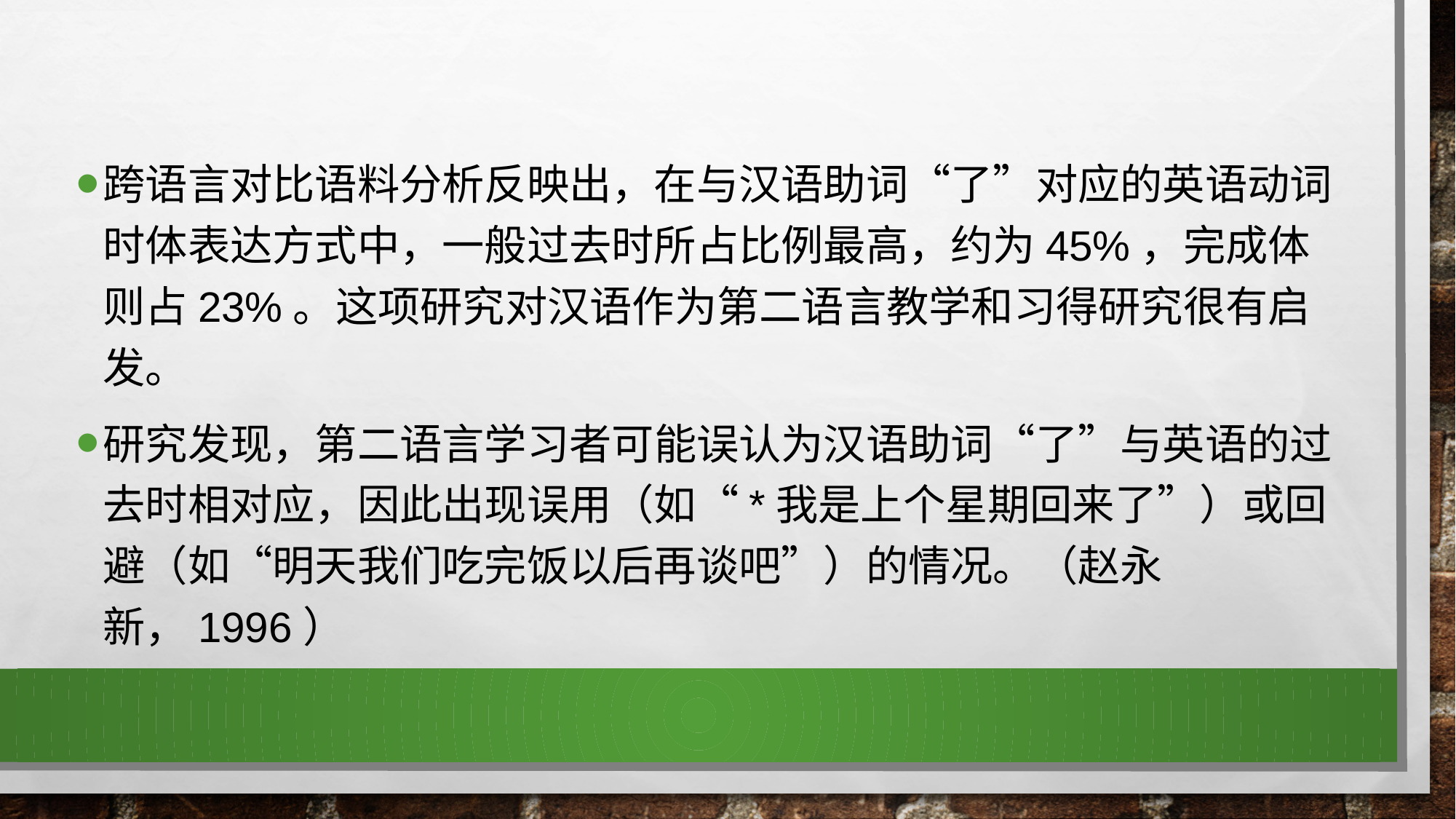

跨语言对比语料分析反映出，在与汉语助词“了”对应的英语动词时体表达方式中，一般过去时所占比例最高，约为45%，完成体则占23%。这项研究对汉语作为第二语言教学和习得研究很有启发。
研究发现，第二语言学习者可能误认为汉语助词“了”与英语的过去时相对应，因此出现误用（如“*我是上个星期回来了”）或回避（如“明天我们吃完饭以后再谈吧”）的情况。（赵永新，1996）